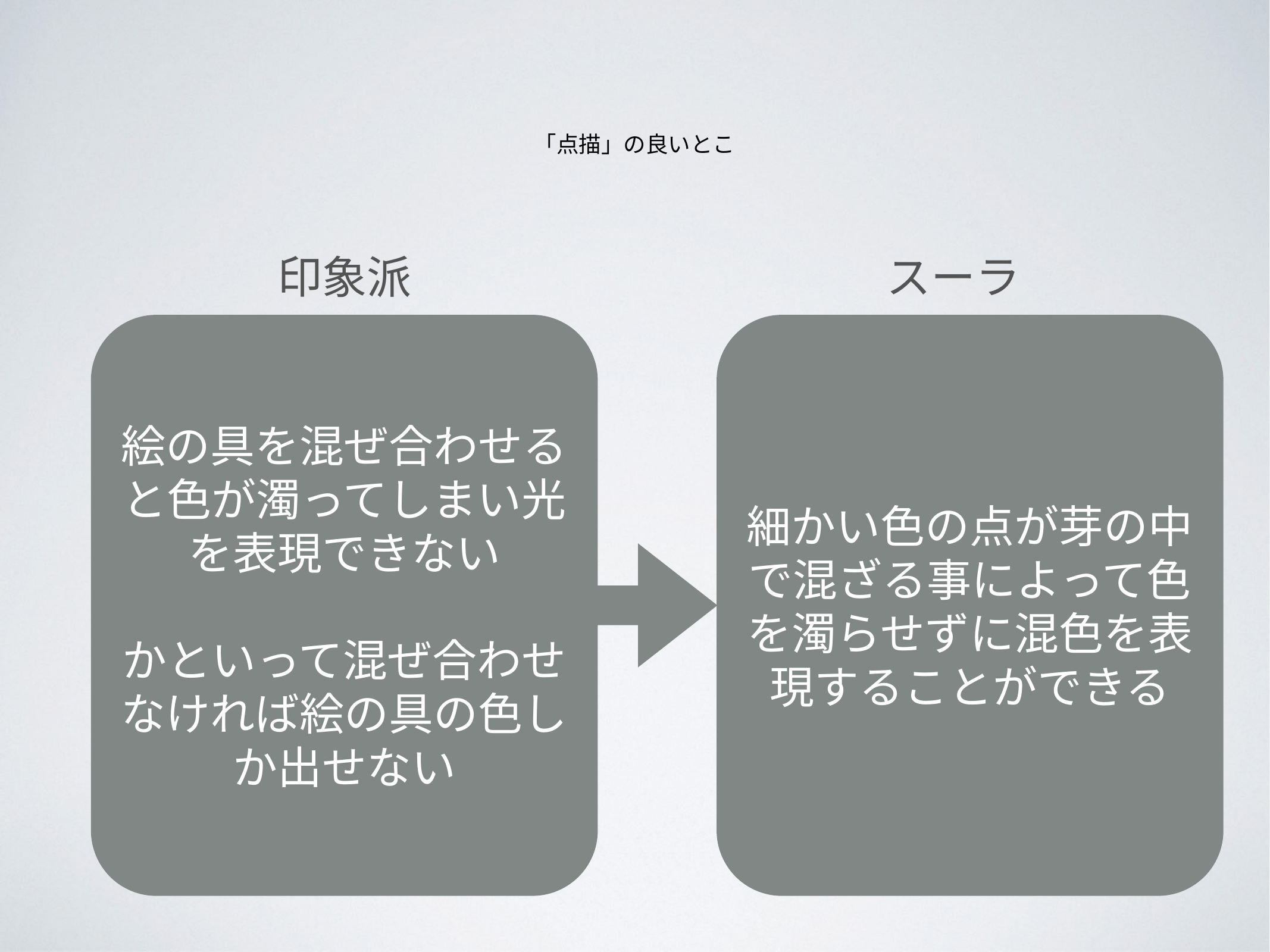

# 「点描」の良いとこ
印象派
スーラ
絵の具を混ぜ合わせると色が濁ってしまい光を表現できない

かといって混ぜ合わせなければ絵の具の色しか出せない
細かい色の点が芽の中で混ざる事によって色を濁らせずに混色を表現することができる